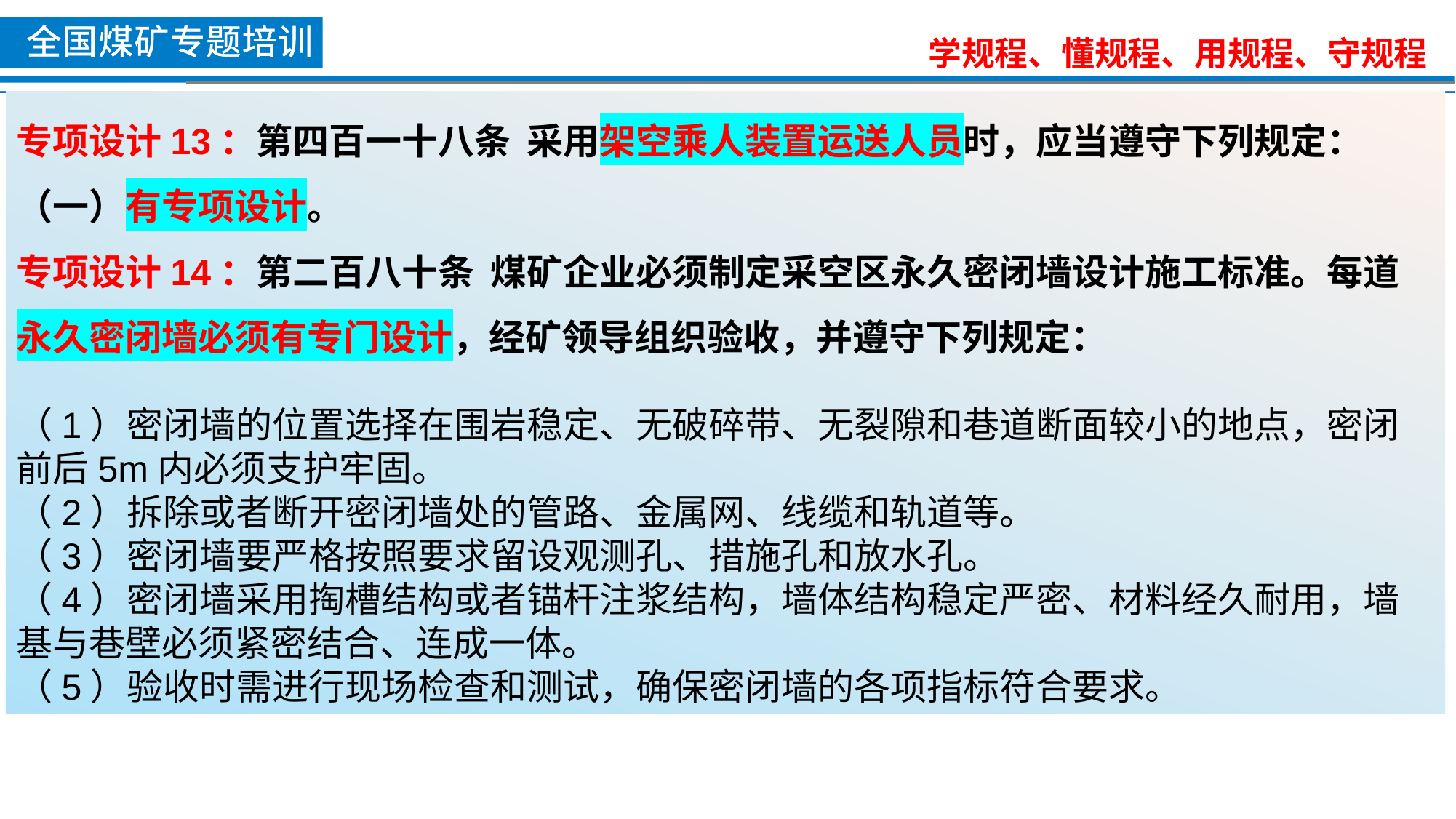

专项设计13：第四百一十八条  采用架空乘人装置运送人员时，应当遵守下列规定：
（一）有专项设计。
专项设计14：第二百八十条  煤矿企业必须制定采空区永久密闭墙设计施工标准。每道永久密闭墙必须有专门设计，经矿领导组织验收，并遵守下列规定：

（1）密闭墙的位置选择在围岩稳定、无破碎带、无裂隙和巷道断面较小的地点，密闭前后5m内必须支护牢固。
（2）拆除或者断开密闭墙处的管路、金属网、线缆和轨道等。
（3）密闭墙要严格按照要求留设观测孔、措施孔和放水孔。
（4）密闭墙采用掏槽结构或者锚杆注浆结构，墙体结构稳定严密、材料经久耐用，墙基与巷壁必须紧密结合、连成一体。
（5）验收时需进行现场检查和测试，确保密闭墙的各项指标符合要求。